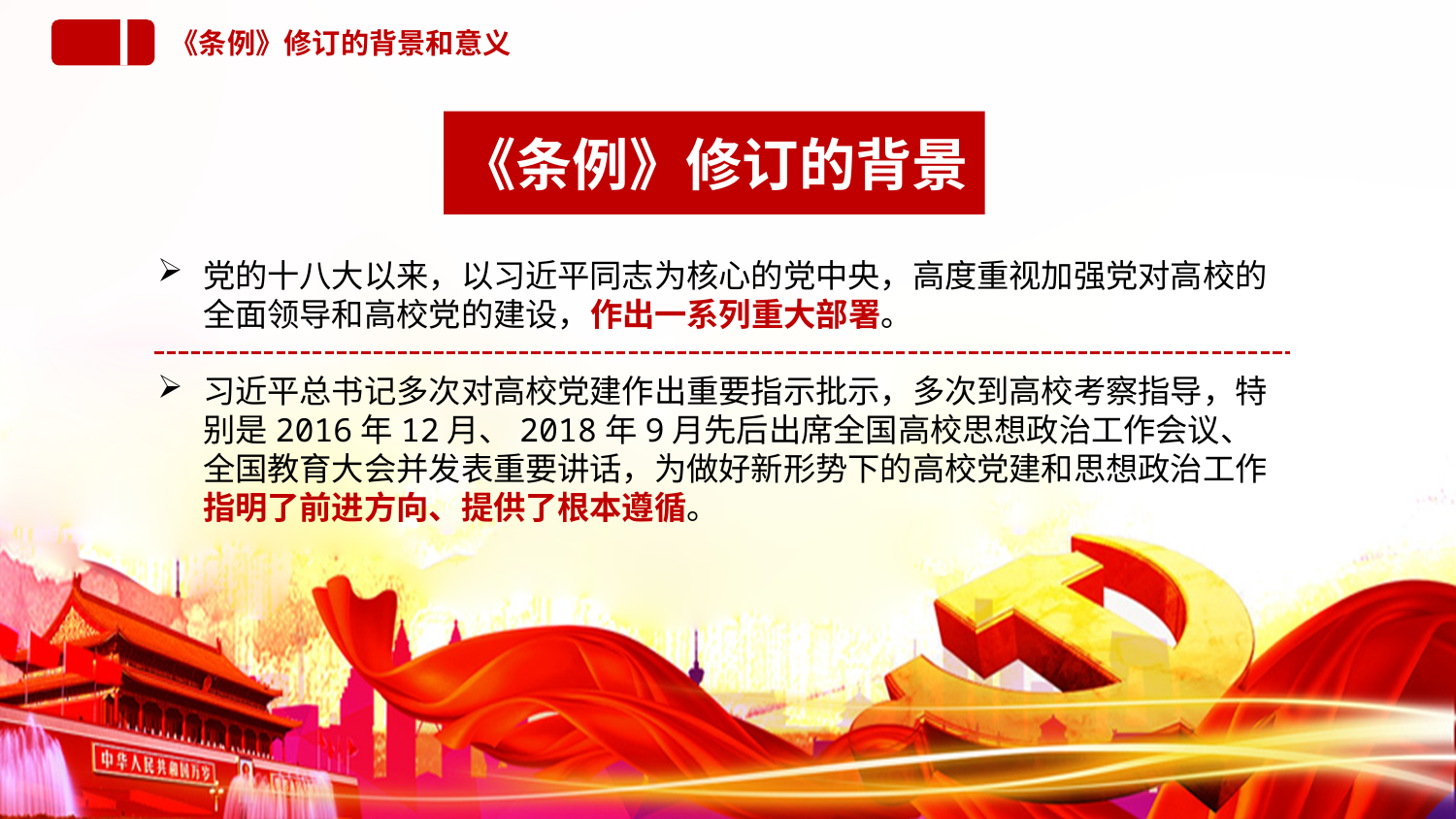

《条例》修订的背景和意义

《条例》修订的背景
党的十八大以来，以习近平同志为核心的党中央，高度重视加强党对高校的全面领导和高校党的建设，作出一系列重大部署。
习近平总书记多次对高校党建作出重要指示批示，多次到高校考察指导，特别是2016年12月、2018年9月先后出席全国高校思想政治工作会议、全国教育大会并发表重要讲话，为做好新形势下的高校党建和思想政治工作指明了前进方向、提供了根本遵循。